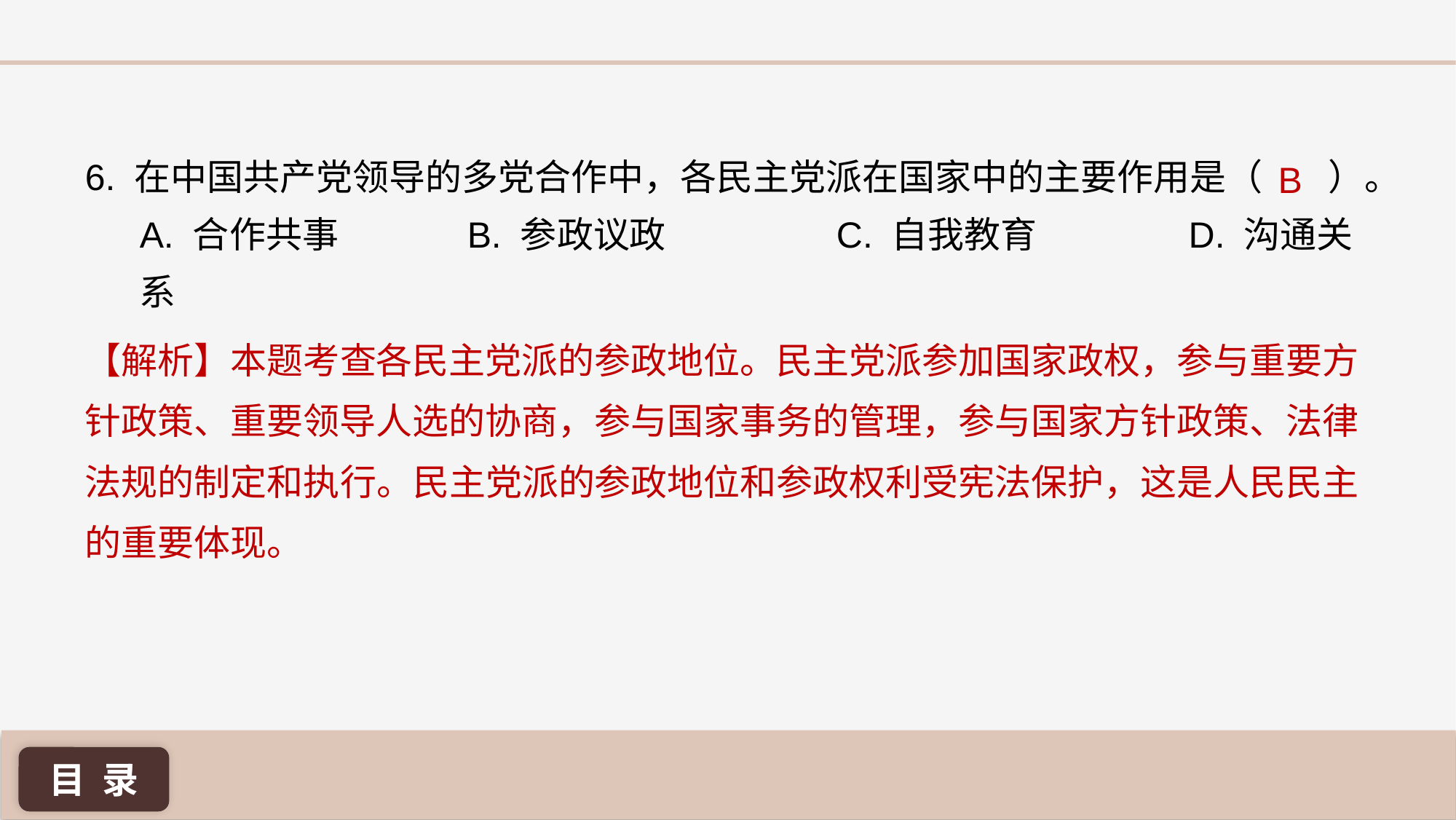

6. 在中国共产党领导的多党合作中，各民主党派在国家中的主要作用是（        ）。
A. 合作共事		B. 参政议政    	    C. 自我教育 	       D. 沟通关系
B
【解析】本题考查各民主党派的参政地位。民主党派参加国家政权，参与重要方针政策、重要领导人选的协商，参与国家事务的管理，参与国家方针政策、法律法规的制定和执行。民主党派的参政地位和参政权利受宪法保护，这是人民民主的重要体现。